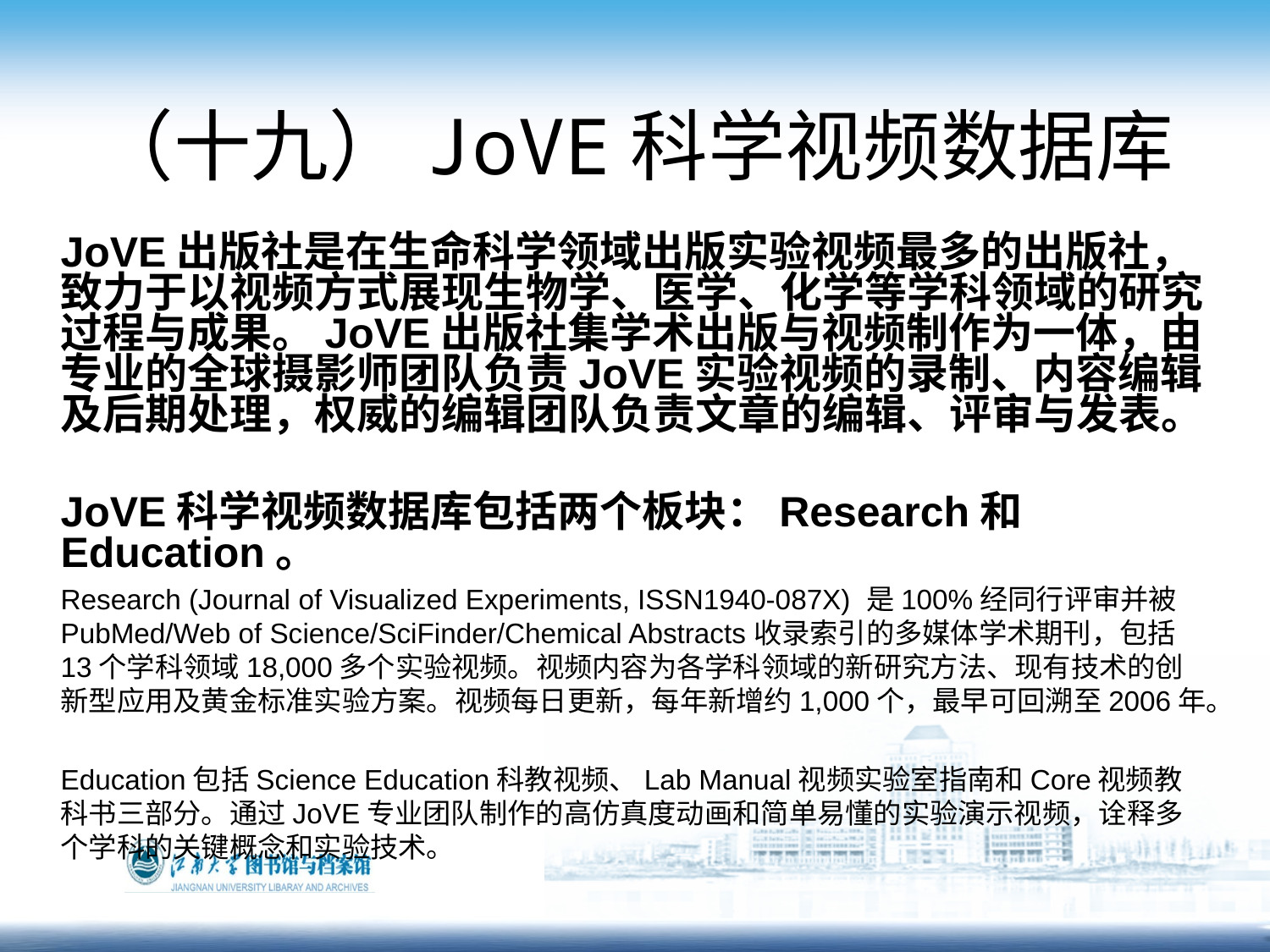

# （十九）JoVE科学视频数据库
JoVE出版社是在生命科学领域出版实验视频最多的出版社，致力于以视频方式展现生物学、医学、化学等学科领域的研究过程与成果。JoVE出版社集学术出版与视频制作为一体，由专业的全球摄影师团队负责JoVE实验视频的录制、内容编辑及后期处理，权威的编辑团队负责文章的编辑、评审与发表。

JoVE科学视频数据库包括两个板块：Research和Education。
Research (Journal of Visualized Experiments, ISSN1940-087X) 是100%经同行评审并被PubMed/Web of Science/SciFinder/Chemical Abstracts收录索引的多媒体学术期刊，包括13个学科领域18,000多个实验视频。视频内容为各学科领域的新研究方法、现有技术的创新型应用及黄金标准实验方案。视频每日更新，每年新增约1,000个，最早可回溯至2006年。

Education包括Science Education科教视频、Lab Manual视频实验室指南和Core视频教科书三部分。通过JoVE专业团队制作的高仿真度动画和简单易懂的实验演示视频，诠释多个学科的关键概念和实验技术。